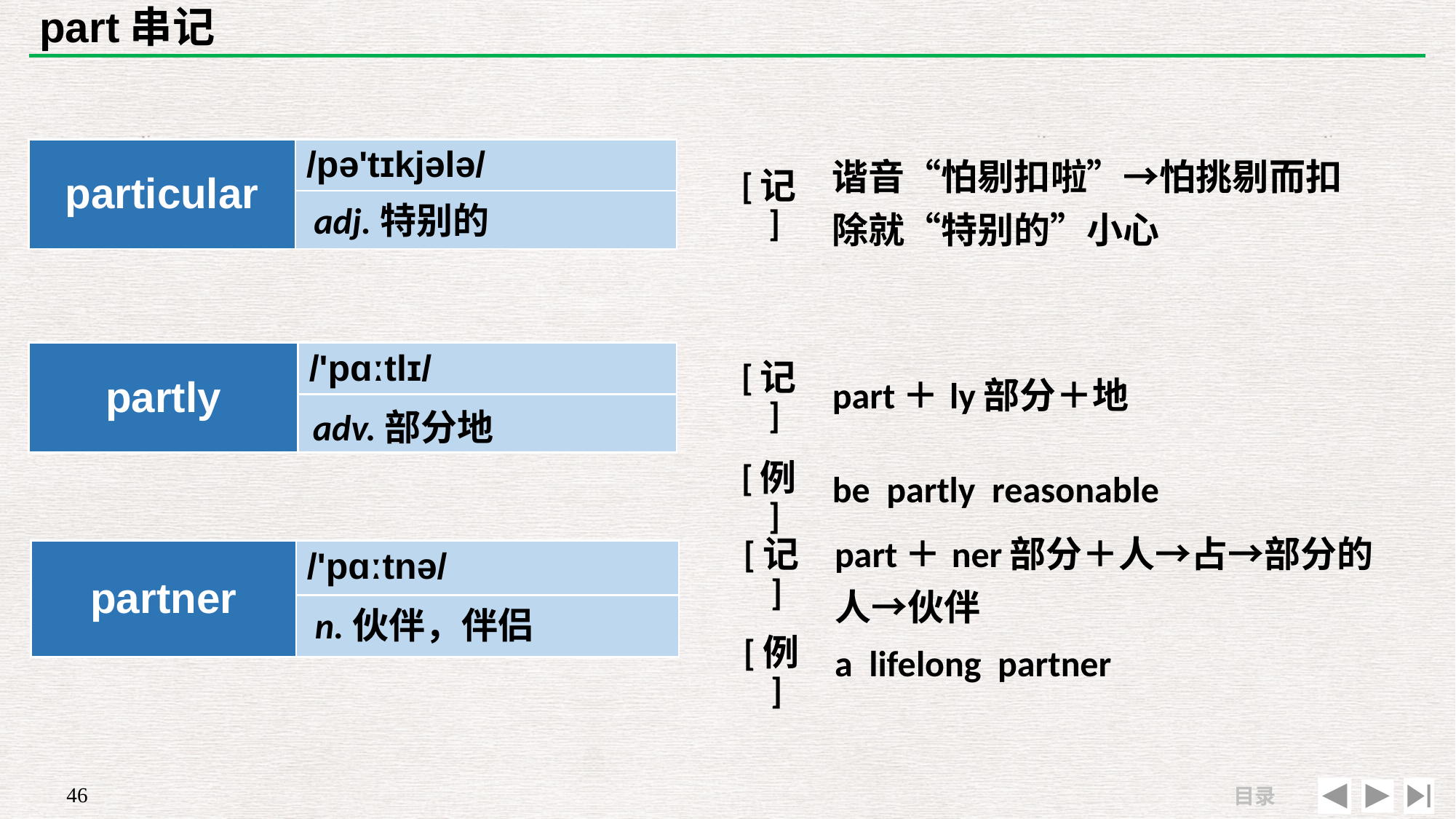

# part串记

| particular | /pə'tɪkjələ/ |
| --- | --- |
|  |  |
| [记] | 谐音“怕剔扣啦”→怕挑剔而扣除就“特别的”小心 |
| --- | --- |
|  |  |
adj.特别的
| partly | /'pɑːtlɪ/ |
| --- | --- |
|  |  |
| [记] | part＋ly部分＋地 |
| --- | --- |
| [例] | be partly reasonable |
adv.部分地
| [记] | part＋ner部分＋人→占→部分的人→伙伴 |
| --- | --- |
| [例] | a lifelong partner |
| partner | /'pɑːtnə/ |
| --- | --- |
|  |  |
n.伙伴，伴侣